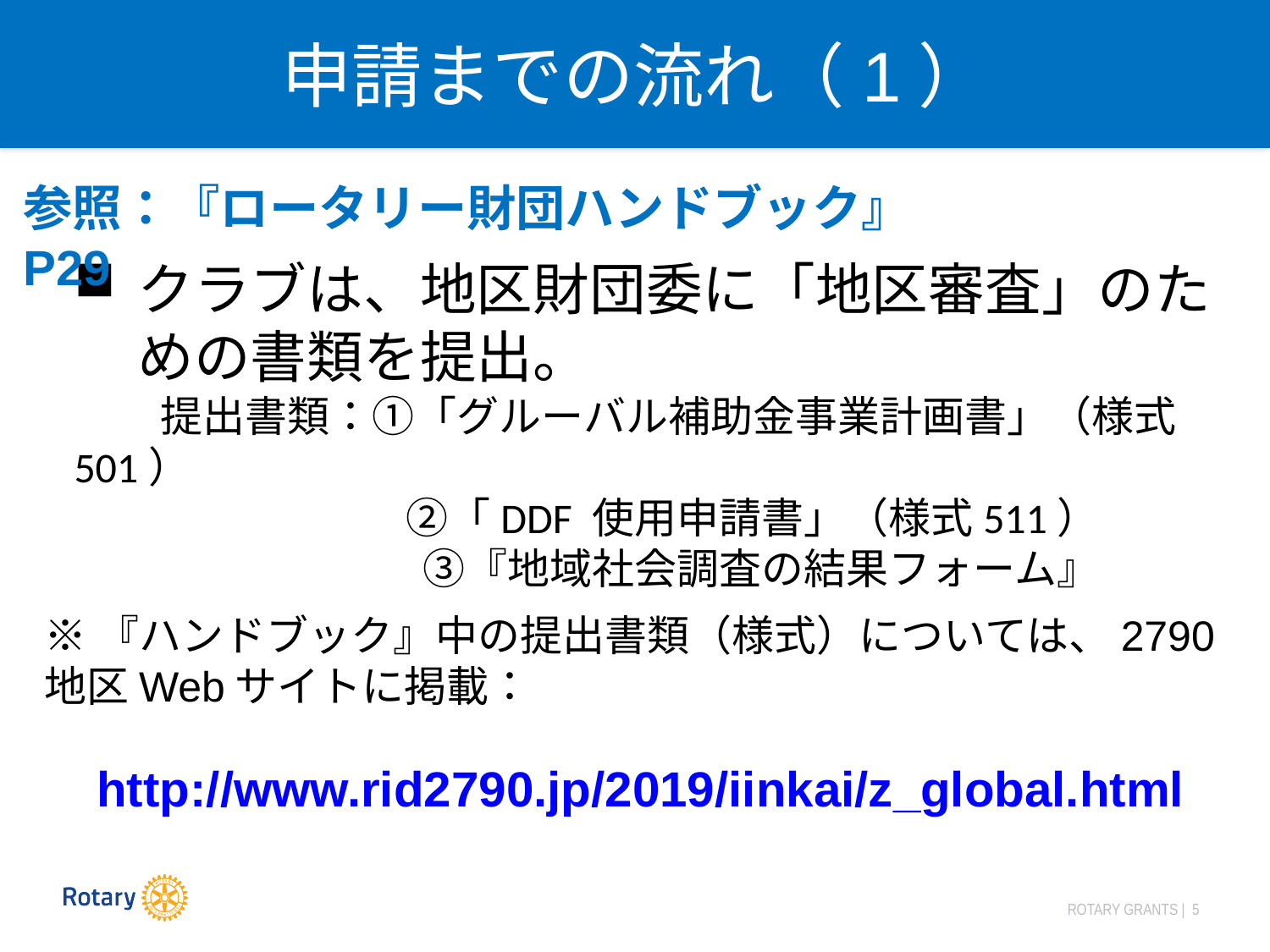

申請までの流れ（1）

参照：『ロータリー財団ハンドブック』　P29
クラブは、地区財団委に「地区審査」のための書類を提出。
        提出書類：①「グルーバル補助金事業計画書」（様式501）
                　　　　②「DDF 使用申請書」（様式511）
　　         　　　　 ③『地域社会調査の結果フォーム』

※『ハンドブック』中の提出書類（様式）については、2790地区Webサイトに掲載：
http://www.rid2790.jp/2019/iinkai/z_global.html